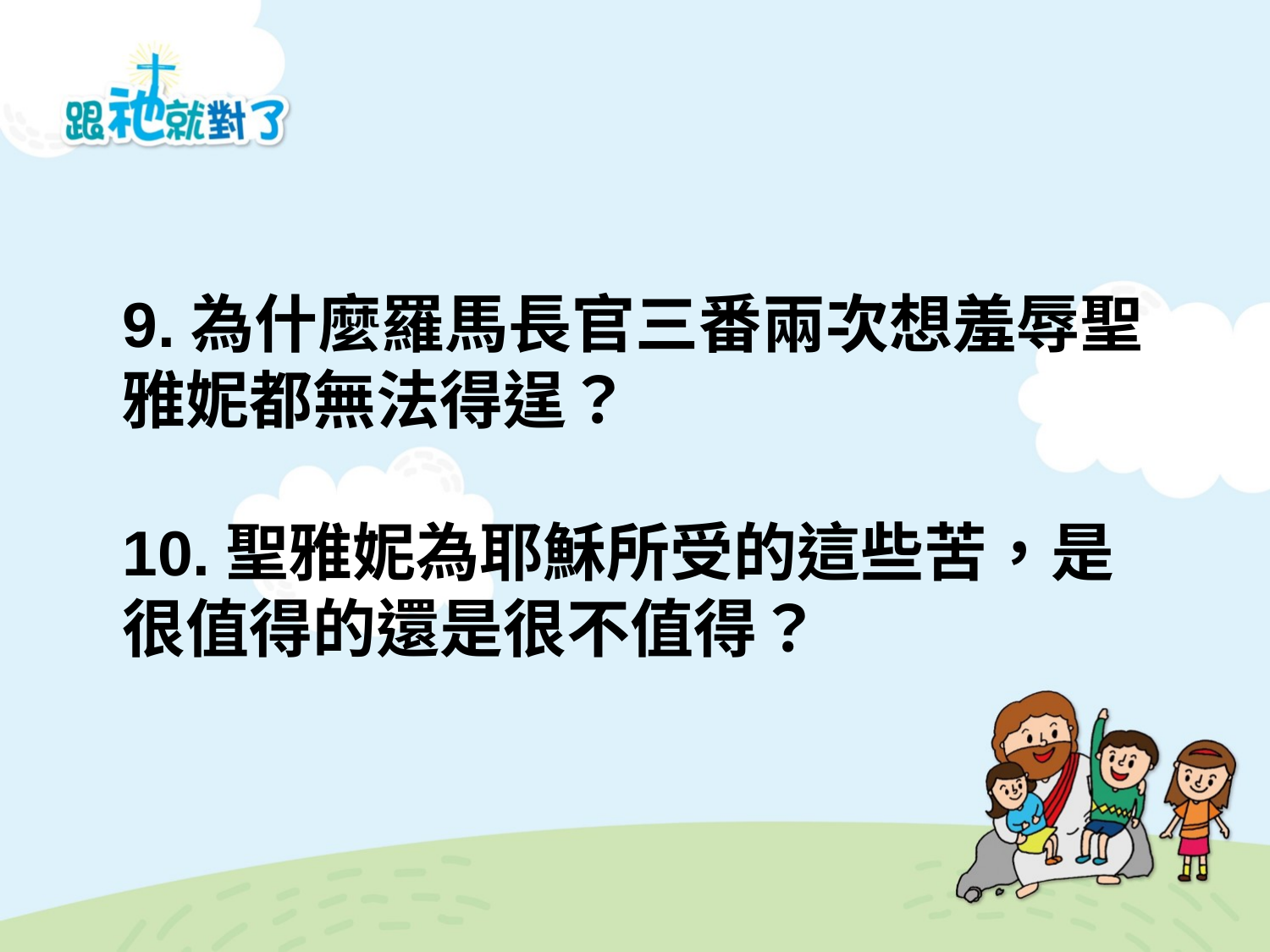

9.為什麼羅馬長官三番兩次想羞辱聖雅妮都無法得逞？

10.聖雅妮為耶穌所受的這些苦，是很值得的還是很不值得？